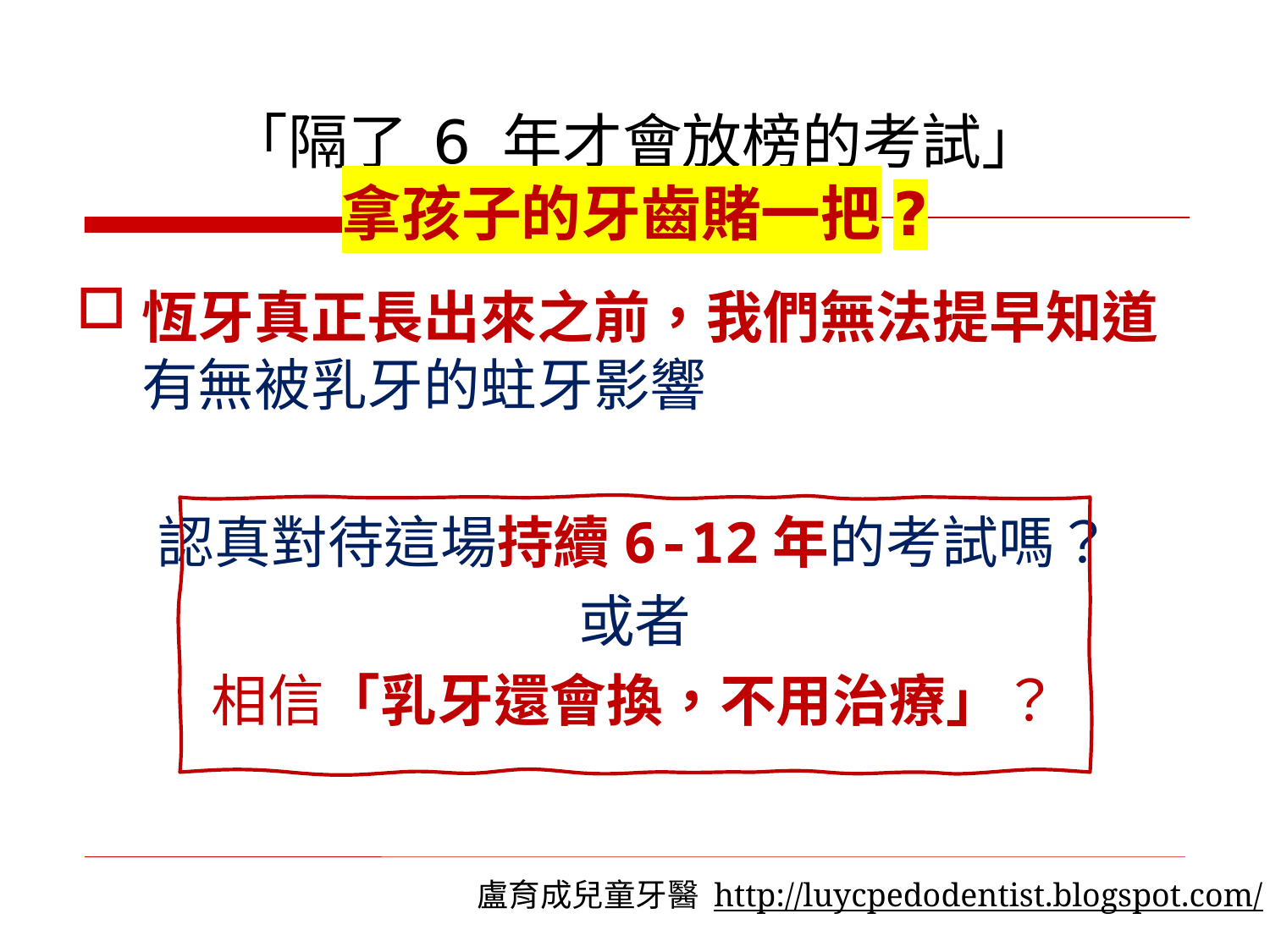

# 「隔了 6 年才會放榜的考試」 拿孩子的牙齒賭一把?
恆牙真正長出來之前，我們無法提早知道有無被乳牙的蛀牙影響

認真對待這場持續6-12年的考試嗎？
或者
相信「乳牙還會換，不用治療」？

盧育成兒童牙醫 http://luycpedodentist.blogspot.com/